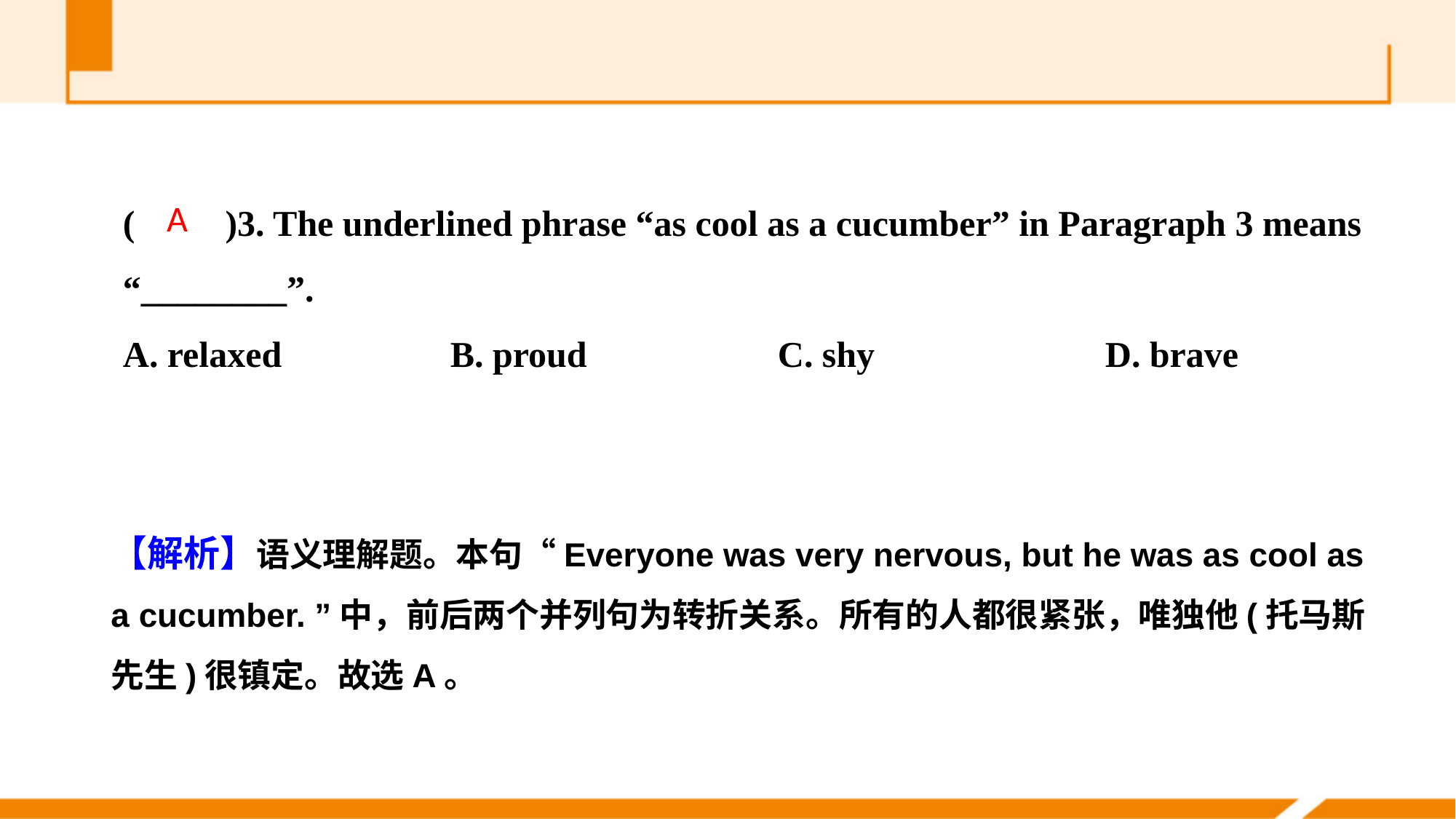

(　　)3. The underlined phrase “as cool as a cucumber” in Paragraph 3 means “________”.
A. relaxed  		B. proud		C. shy  		D. brave
A
【解析】语义理解题。本句“Everyone was very nervous, but he was as cool as a cucumber. ”中，前后两个并列句为转折关系。所有的人都很紧张，唯独他(托马斯先生)很镇定。故选A。